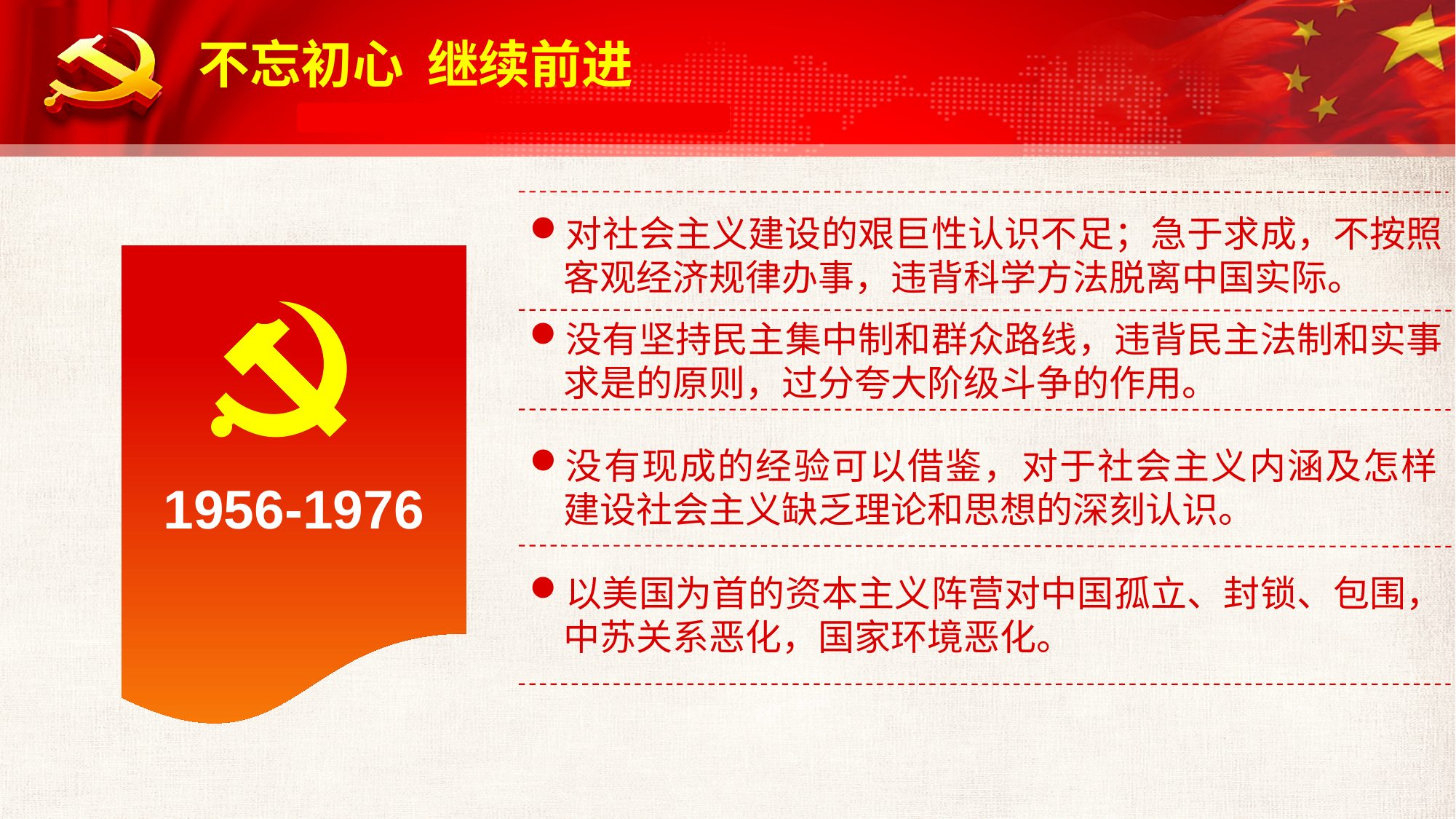

对社会主义建设的艰巨性认识不足；急于求成，不按照客观经济规律办事，违背科学方法脱离中国实际。

没有坚持民主集中制和群众路线，违背民主法制和实事求是的原则，过分夸大阶级斗争的作用。
没有现成的经验可以借鉴，对于社会主义内涵及怎样建设社会主义缺乏理论和思想的深刻认识。
1956-1976
以美国为首的资本主义阵营对中国孤立、封锁、包围，中苏关系恶化，国家环境恶化。